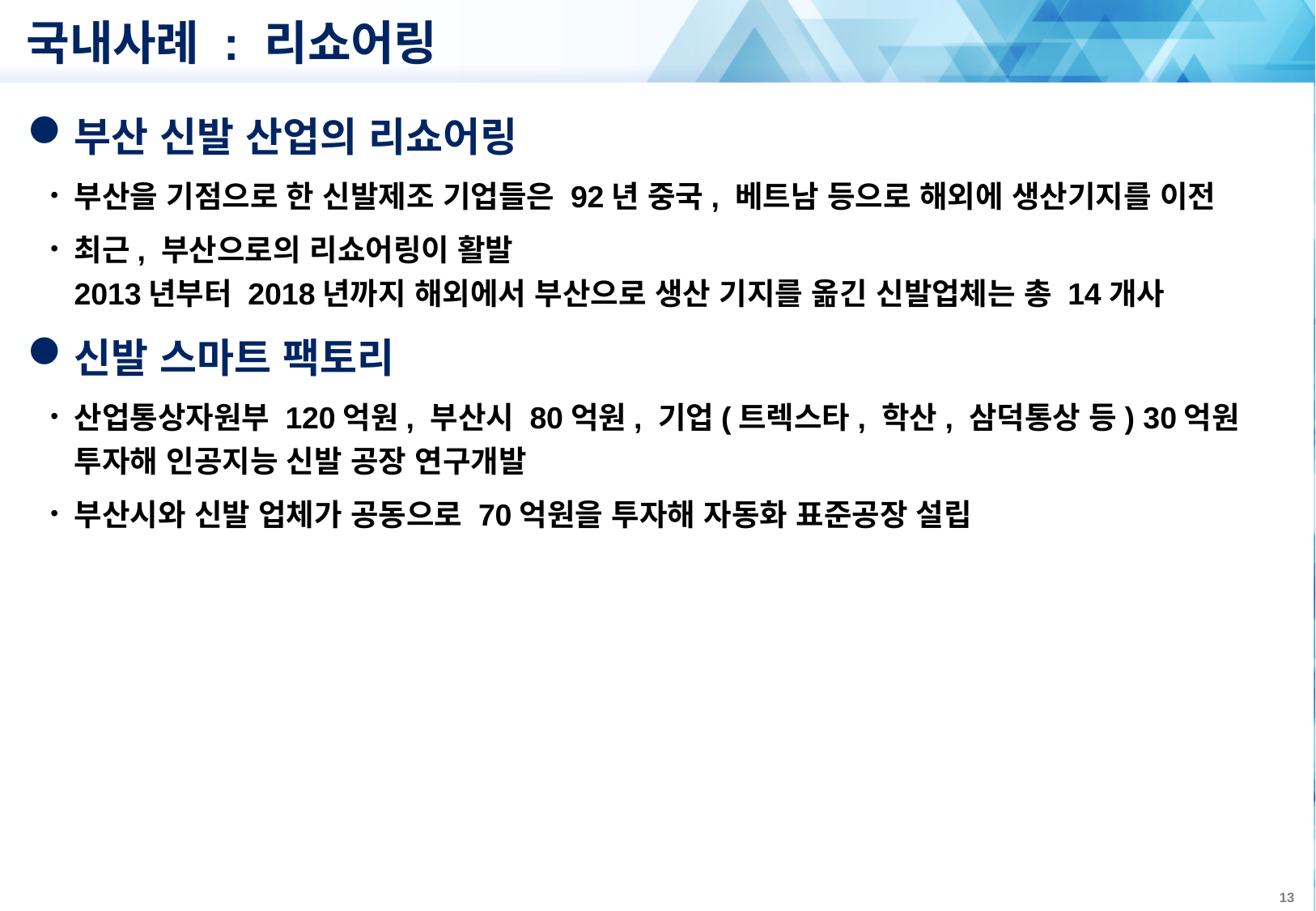

# 국내사례 : 리쇼어링
부산 신발 산업의 리쇼어링
부산을 기점으로 한 신발제조 기업들은 92년 중국, 베트남 등으로 해외에 생산기지를 이전
최근, 부산으로의 리쇼어링이 활발
2013년부터 2018년까지 해외에서 부산으로 생산 기지를 옮긴 신발업체는 총 14개사
신발 스마트 팩토리
산업통상자원부 120억원, 부산시 80억원, 기업(트렉스타, 학산, 삼덕통상 등) 30억원 투자해 인공지능 신발 공장 연구개발
부산시와 신발 업체가 공동으로 70억원을 투자해 자동화 표준공장 설립